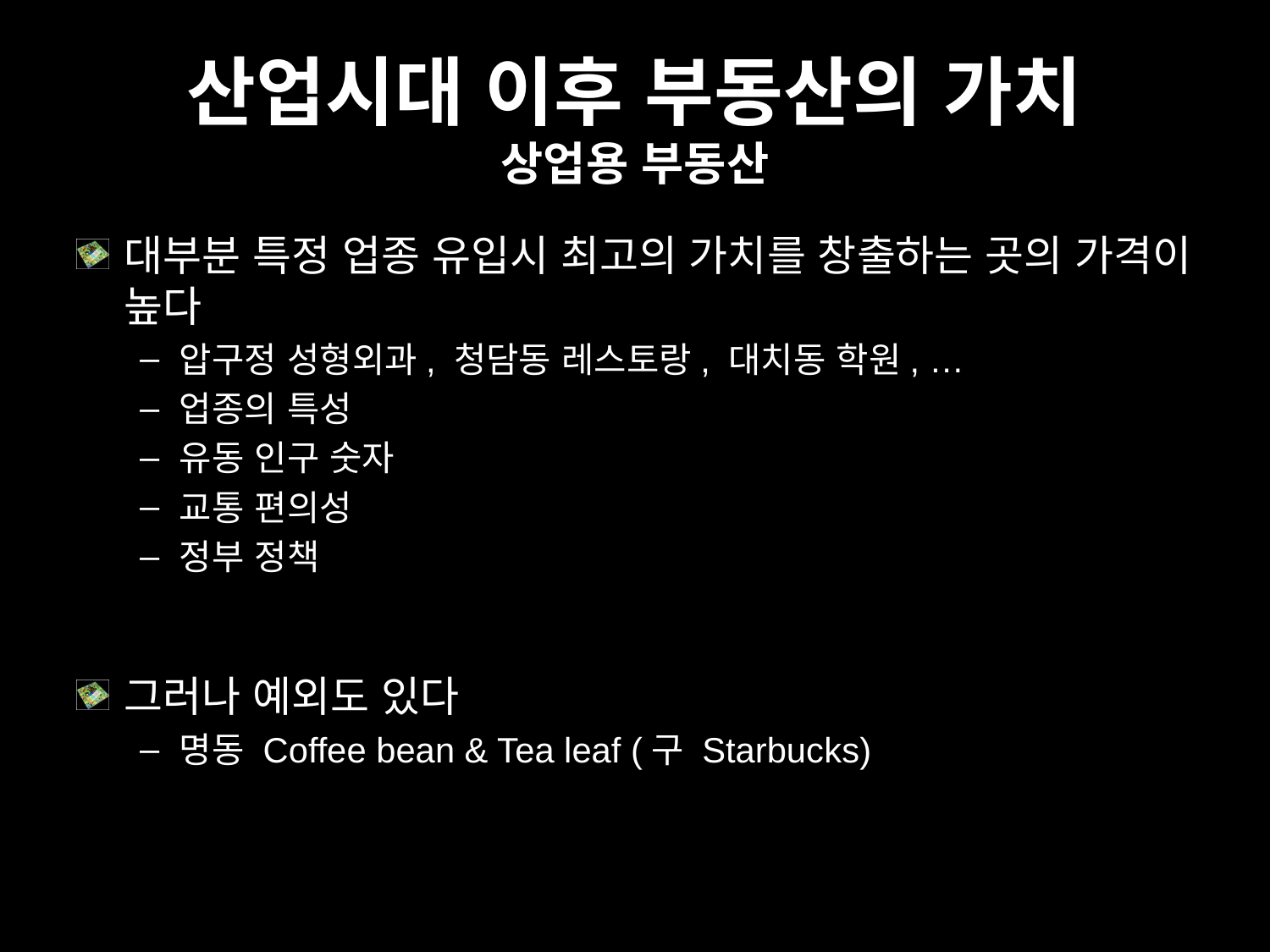

# 산업시대 이후 부동산의 가치 상업용 부동산
대부분 특정 업종 유입시 최고의 가치를 창출하는 곳의 가격이 높다
압구정 성형외과, 청담동 레스토랑, 대치동 학원, …
업종의 특성
유동 인구 숫자
교통 편의성
정부 정책

그러나 예외도 있다
명동 Coffee bean & Tea leaf (구 Starbucks)